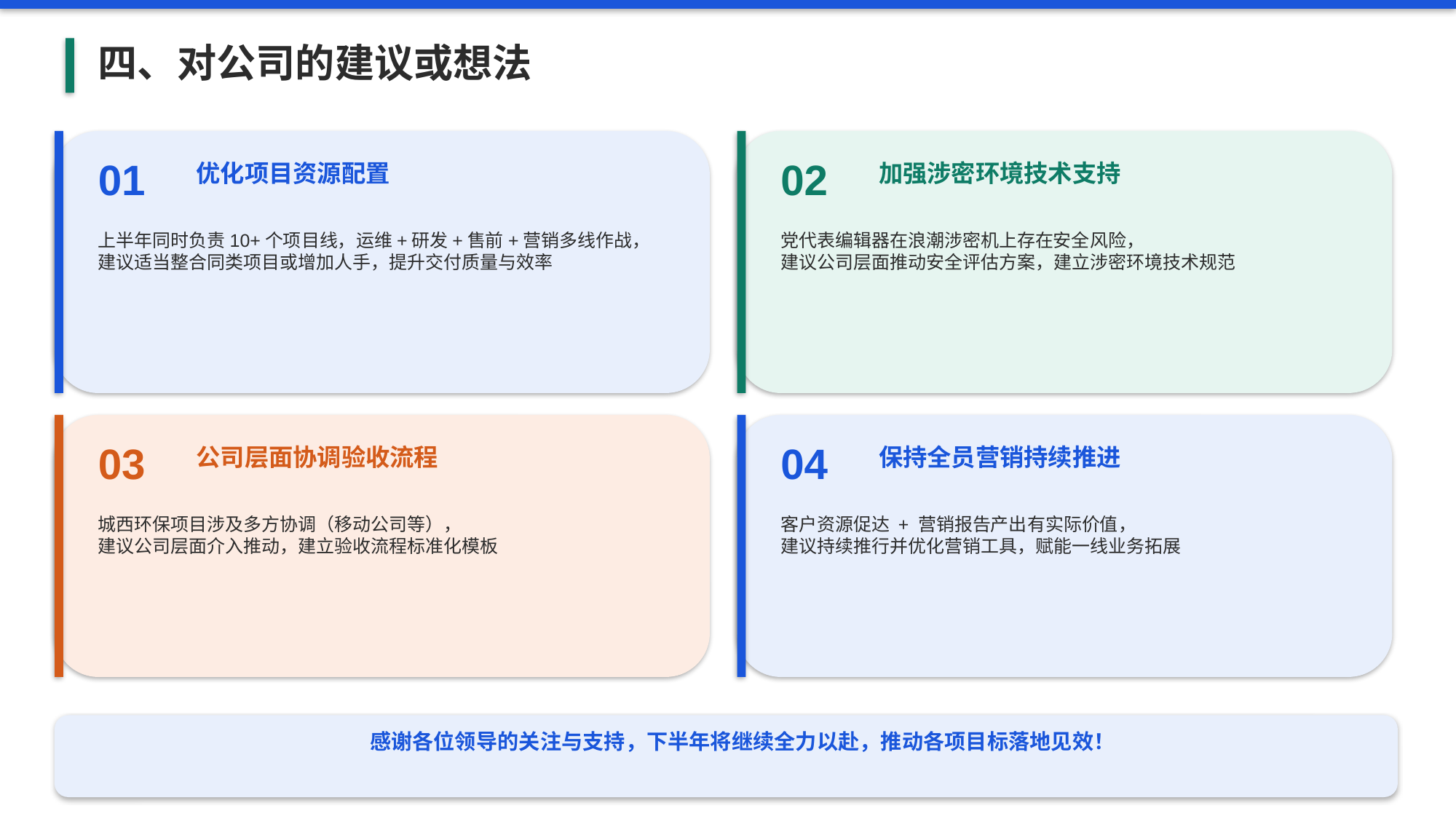

四、对公司的建议或想法

01
02
优化项目资源配置
加强涉密环境技术支持
上半年同时负责10+个项目线，运维+研发+售前+营销多线作战，
建议适当整合同类项目或增加人手，提升交付质量与效率
党代表编辑器在浪潮涉密机上存在安全风险，
建议公司层面推动安全评估方案，建立涉密环境技术规范

03
04
公司层面协调验收流程
保持全员营销持续推进
城西环保项目涉及多方协调（移动公司等），
建议公司层面介入推动，建立验收流程标准化模板
客户资源促达 + 营销报告产出有实际价值，
建议持续推行并优化营销工具，赋能一线业务拓展

感谢各位领导的关注与支持，下半年将继续全力以赴，推动各项目标落地见效！